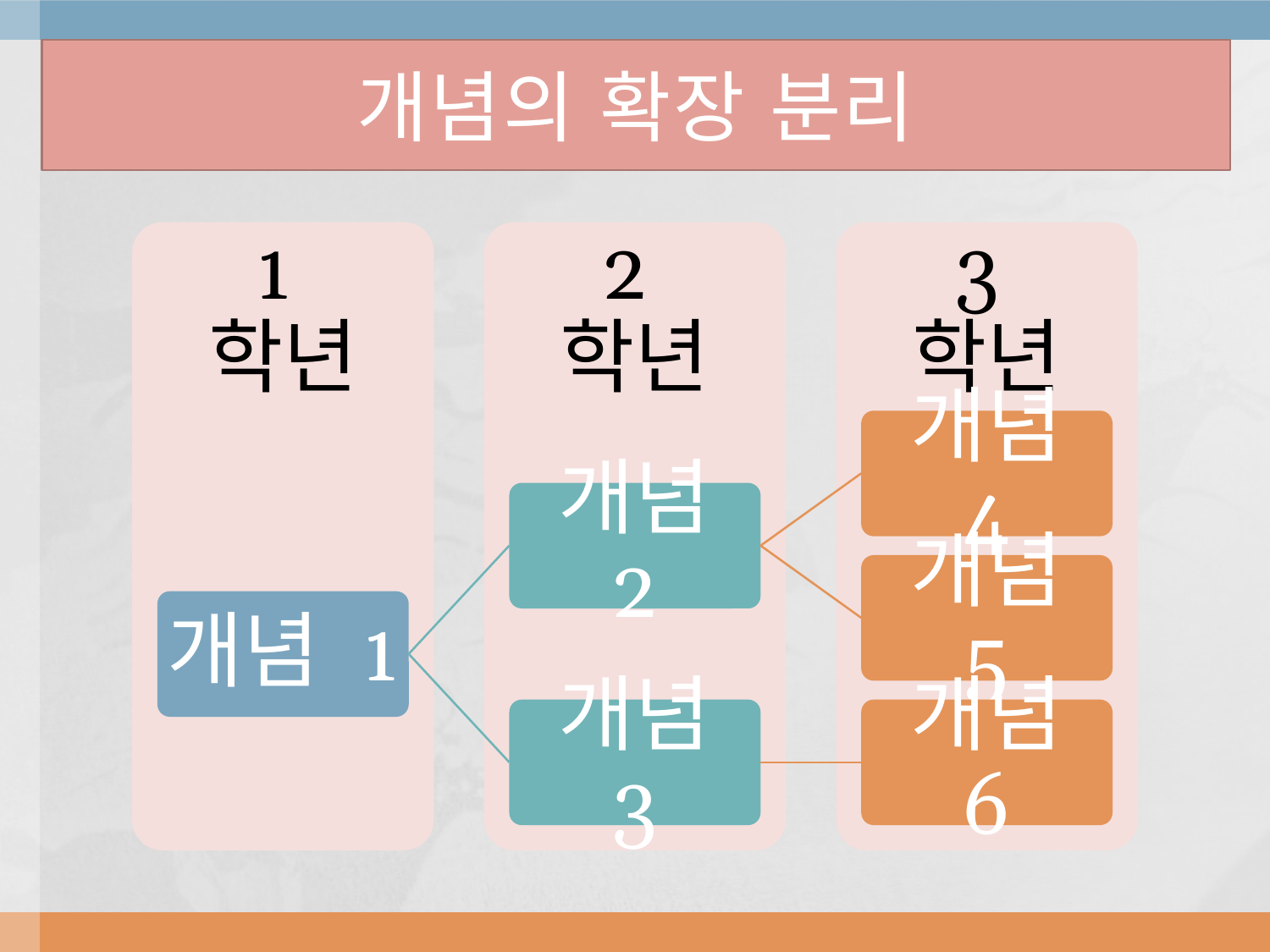

# 개념의 확장 분리
3학년
2학년
1학년
개념 1

개념 2

개념 4

개념 5

개념 3

개념 6